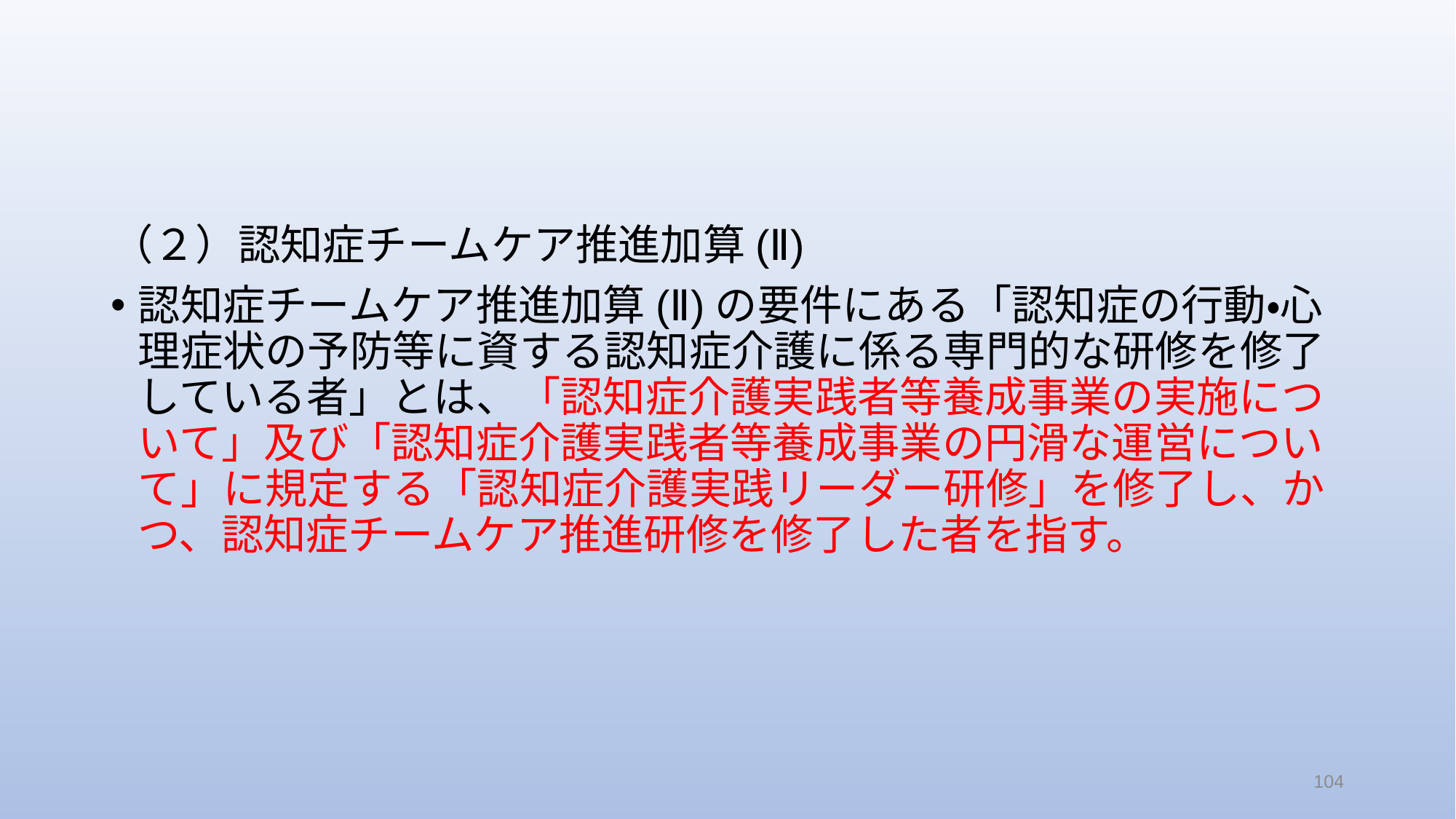

#
（２）認知症チームケア推進加算(Ⅱ)
認知症チームケア推進加算(Ⅱ)の要件にある「認知症の行動・心理症状の予防等に資する認知症介護に係る専門的な研修を修了している者」とは、「認知症介護実践者等養成事業の実施について」及び「認知症介護実践者等養成事業の円滑な運営について」に規定する「認知症介護実践リーダー研修」を修了し、かつ、認知症チームケア推進研修を修了した者を指す。
104